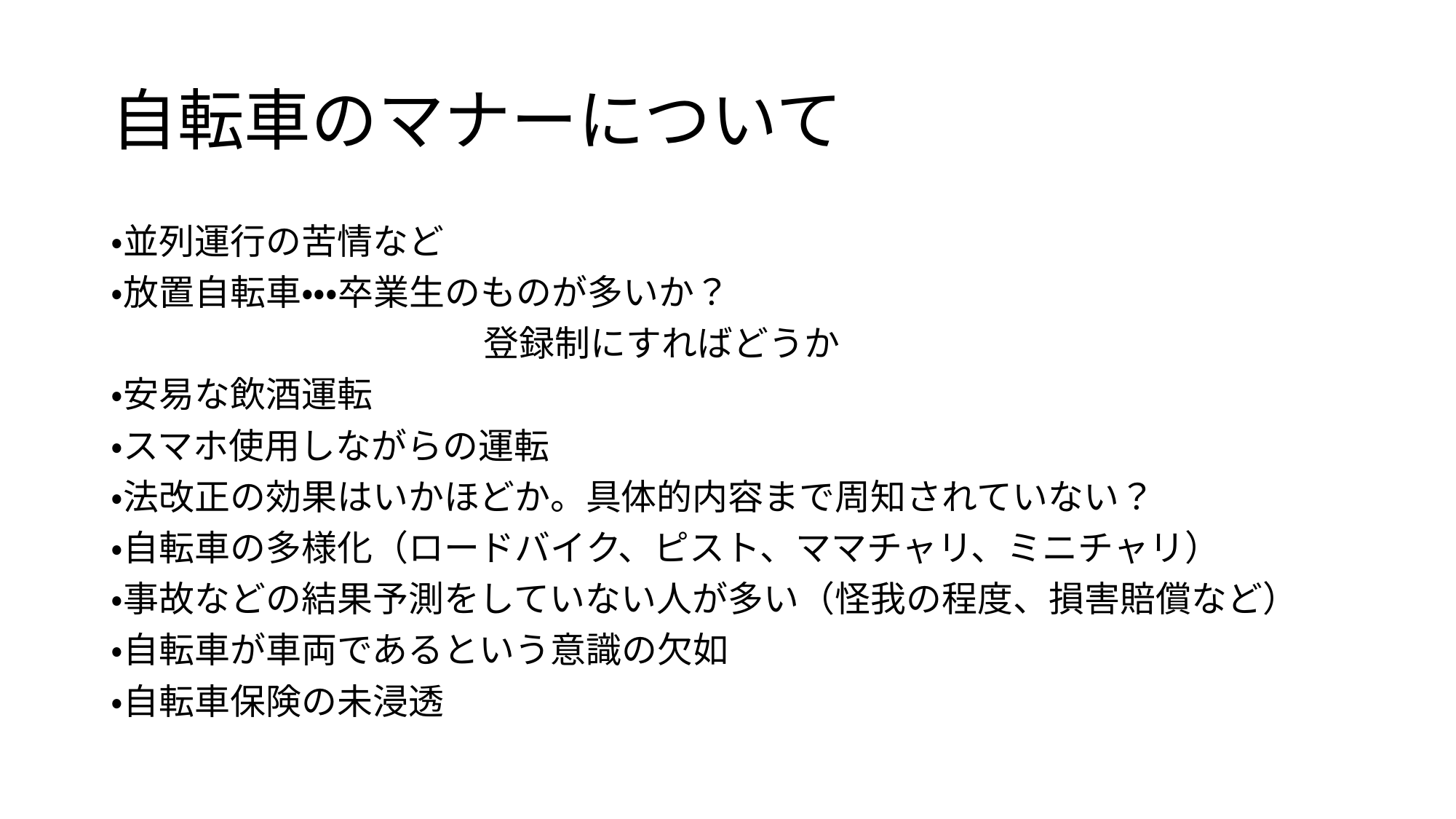

# 自転車のマナーについて
・並列運行の苦情など
・放置自転車・・・卒業生のものが多いか？
　　　　　　　　　　  登録制にすればどうか
・安易な飲酒運転
・スマホ使用しながらの運転
・法改正の効果はいかほどか。具体的内容まで周知されていない？
・自転車の多様化（ロードバイク、ピスト、ママチャリ、ミニチャリ）
・事故などの結果予測をしていない人が多い（怪我の程度、損害賠償など）
・自転車が車両であるという意識の欠如
・自転車保険の未浸透